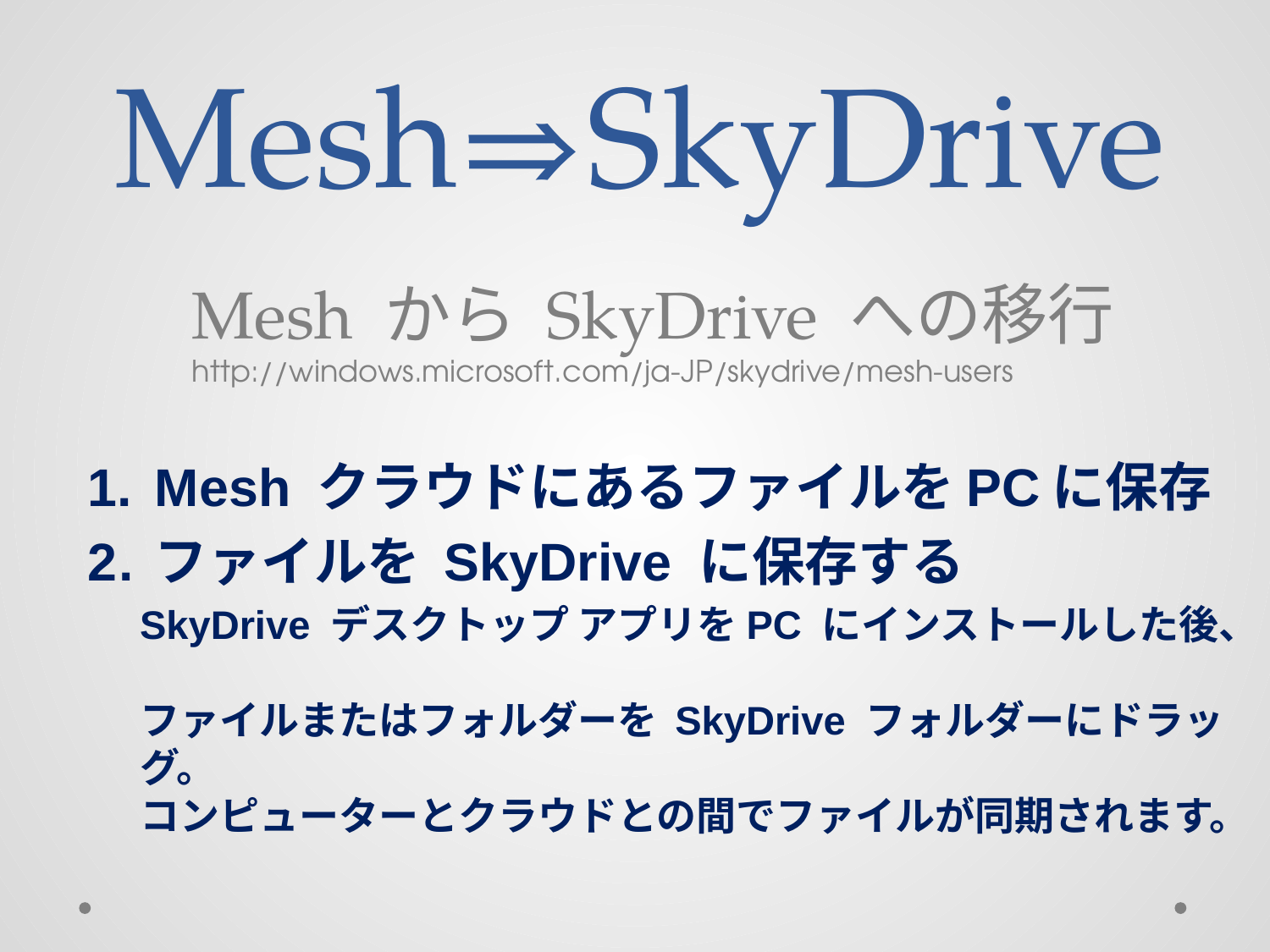

# Mesh⇒SkyDrive
Mesh から SkyDrive への移行 http://windows.microsoft.com/ja-JP/skydrive/mesh-users

Mesh クラウドにあるファイルをPCに保存
ファイルを SkyDrive に保存する
SkyDrive デスクトップ アプリをPC にインストールした後、
ファイルまたはフォルダーを SkyDrive フォルダーにドラッグ。
コンピューターとクラウドとの間でファイルが同期されます。